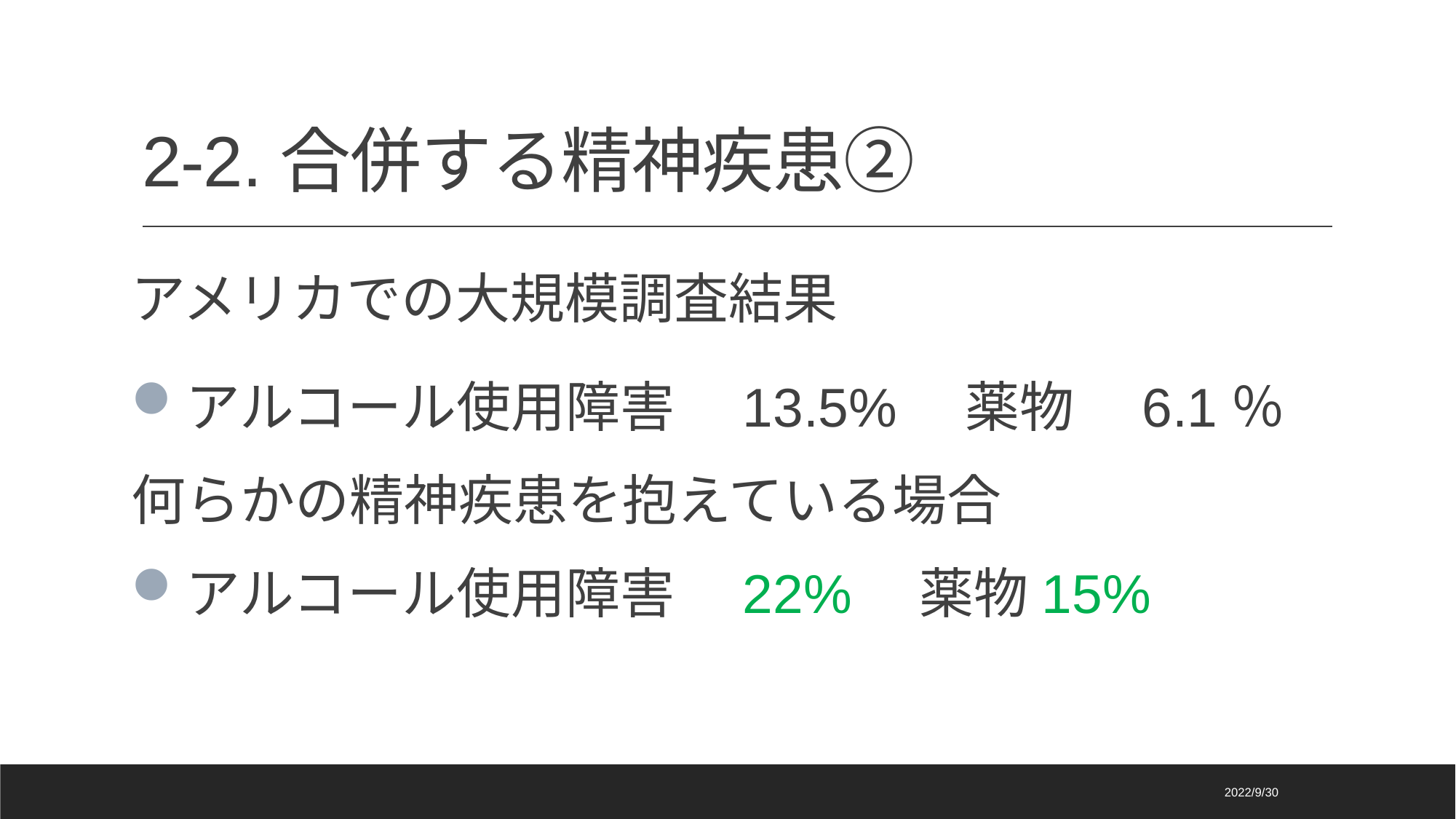

# 2-2.合併する精神疾患②
アメリカでの大規模調査結果
アルコール使用障害　13.5%　薬物　6.1％
何らかの精神疾患を抱えている場合
アルコール使用障害　22%　薬物15%
2022/9/30